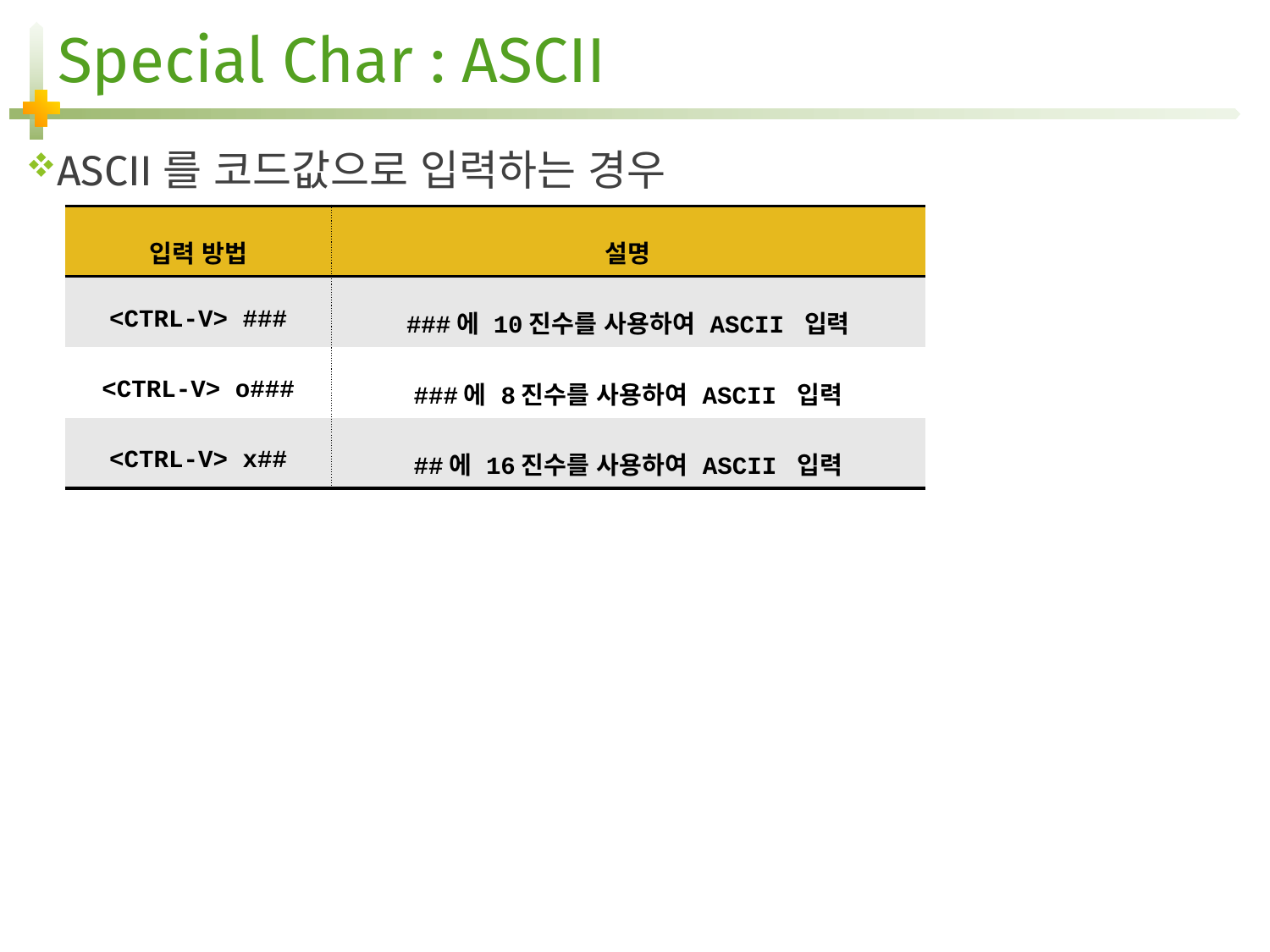

# Special Char : ASCII
ASCII를 코드값으로 입력하는 경우
| 입력 방법 | 설명 |
| --- | --- |
| <CTRL-V> ### | ###에 10진수를 사용하여 ASCII 입력 |
| <CTRL-V> o### | ###에 8진수를 사용하여 ASCII 입력 |
| <CTRL-V> x## | ##에 16진수를 사용하여 ASCII 입력 |